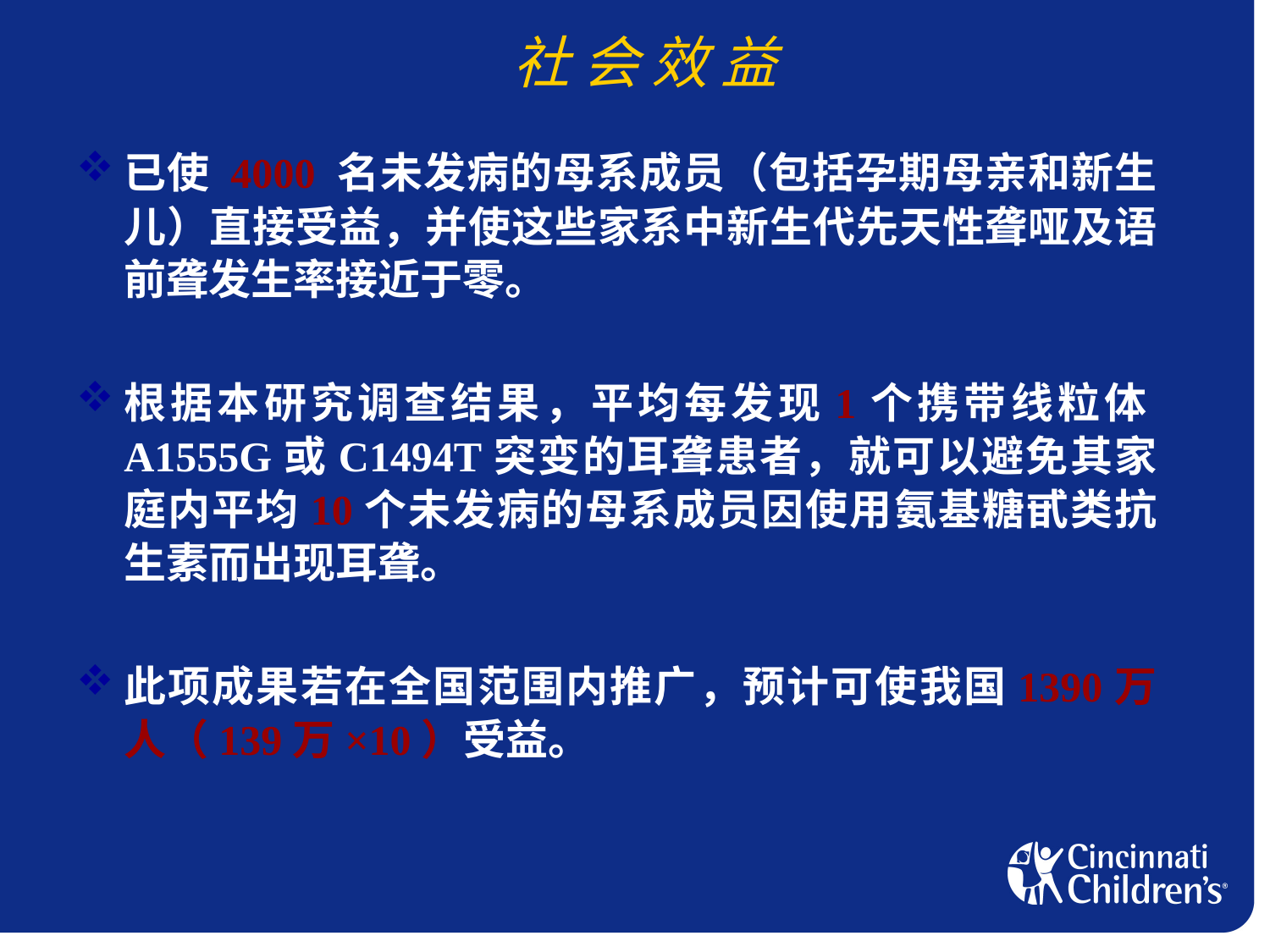

# 社 会 效 益
已使 4000 名未发病的母系成员（包括孕期母亲和新生儿）直接受益，并使这些家系中新生代先天性聋哑及语前聋发生率接近于零。

根据本研究调查结果，平均每发现1个携带线粒体A1555G或C1494T突变的耳聋患者，就可以避免其家庭内平均10个未发病的母系成员因使用氨基糖甙类抗生素而出现耳聋。

此项成果若在全国范围内推广，预计可使我国1390万人（139万×10）受益。